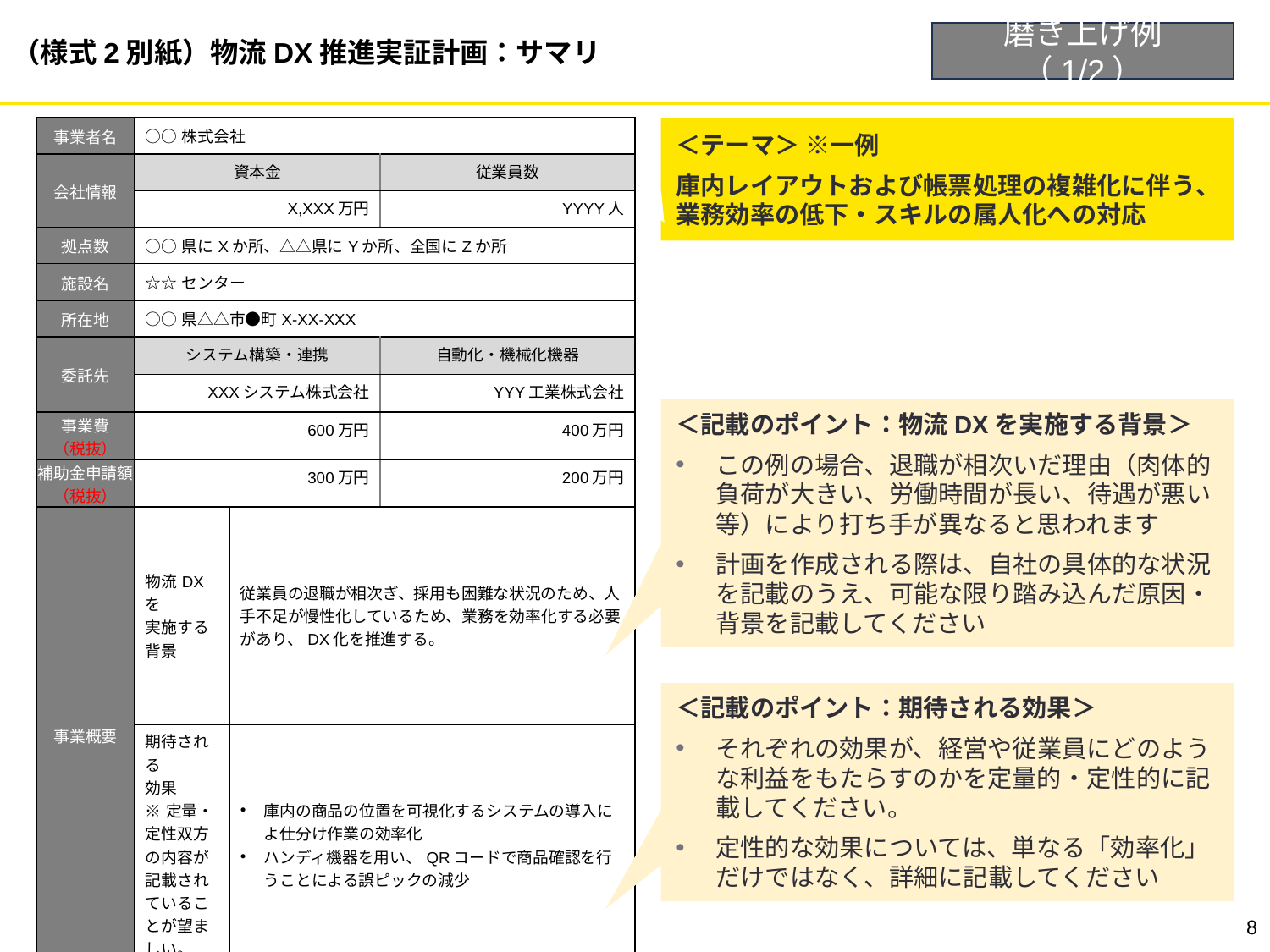

磨き上げ例（1/2）
| 事業者名 | ○○株式会社 |  |  |
| --- | --- | --- | --- |
| 会社情報 | 資本金 |  | 従業員数 |
|  | X,XXX万円 |  | YYYY人 |
| 拠点数 | ○○県にXか所、△△県にYか所、全国にZか所 |  |  |
| 施設名 | ☆☆センター |  |  |
| 所在地 | ○○県△△市●町X-XX-XXX |  |  |
| 委託先 | システム構築・連携 |  | 自動化・機械化機器 |
|  | XXXシステム株式会社 |  | YYY工業株式会社 |
| 事業費 （税抜） | 600万円 |  | 400万円 |
| 補助金申請額 （税抜） | 300万円 |  | 200万円 |
| 事業概要 | 物流DXを 実施する 背景 | 従業員の退職が相次ぎ、採用も困難な状況のため、人手不足が慢性化しているため、業務を効率化する必要があり、DX化を推進する。 |  |
|  | 期待される 効果 ※定量・定性双方の内容が記載されていることが望ましい。 | 庫内の商品の位置を可視化するシステムの導入によ仕分け作業の効率化 ハンディ機器を用い、QRコードで商品確認を行うことによる誤ピックの減少 |  |
＜テーマ＞ ※一例
庫内レイアウトおよび帳票処理の複雑化に伴う、業務効率の低下・スキルの属人化への対応
＜記載のポイント：物流DXを実施する背景＞
この例の場合、退職が相次いだ理由（肉体的負荷が大きい、労働時間が長い、待遇が悪い等）により打ち手が異なると思われます
計画を作成される際は、自社の具体的な状況を記載のうえ、可能な限り踏み込んだ原因・背景を記載してください
＜記載のポイント：期待される効果＞
それぞれの効果が、経営や従業員にどのような利益をもたらすのかを定量的・定性的に記載してください。
定性的な効果については、単なる「効率化」だけではなく、詳細に記載してください
8